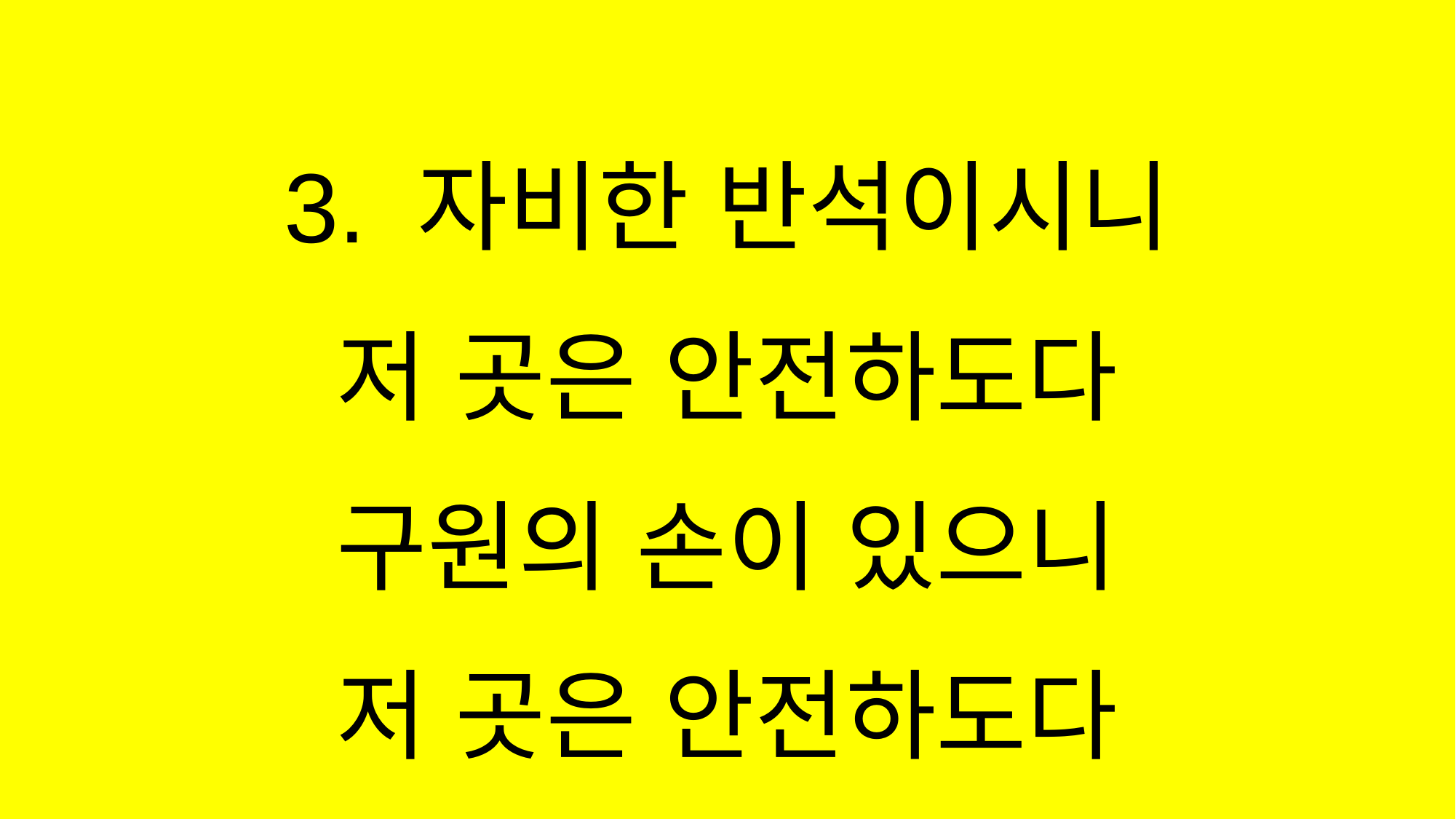

#
3. 자비한 반석이시니

저 곳은 안전하도다

구원의 손이 있으니

저 곳은 안전하도다